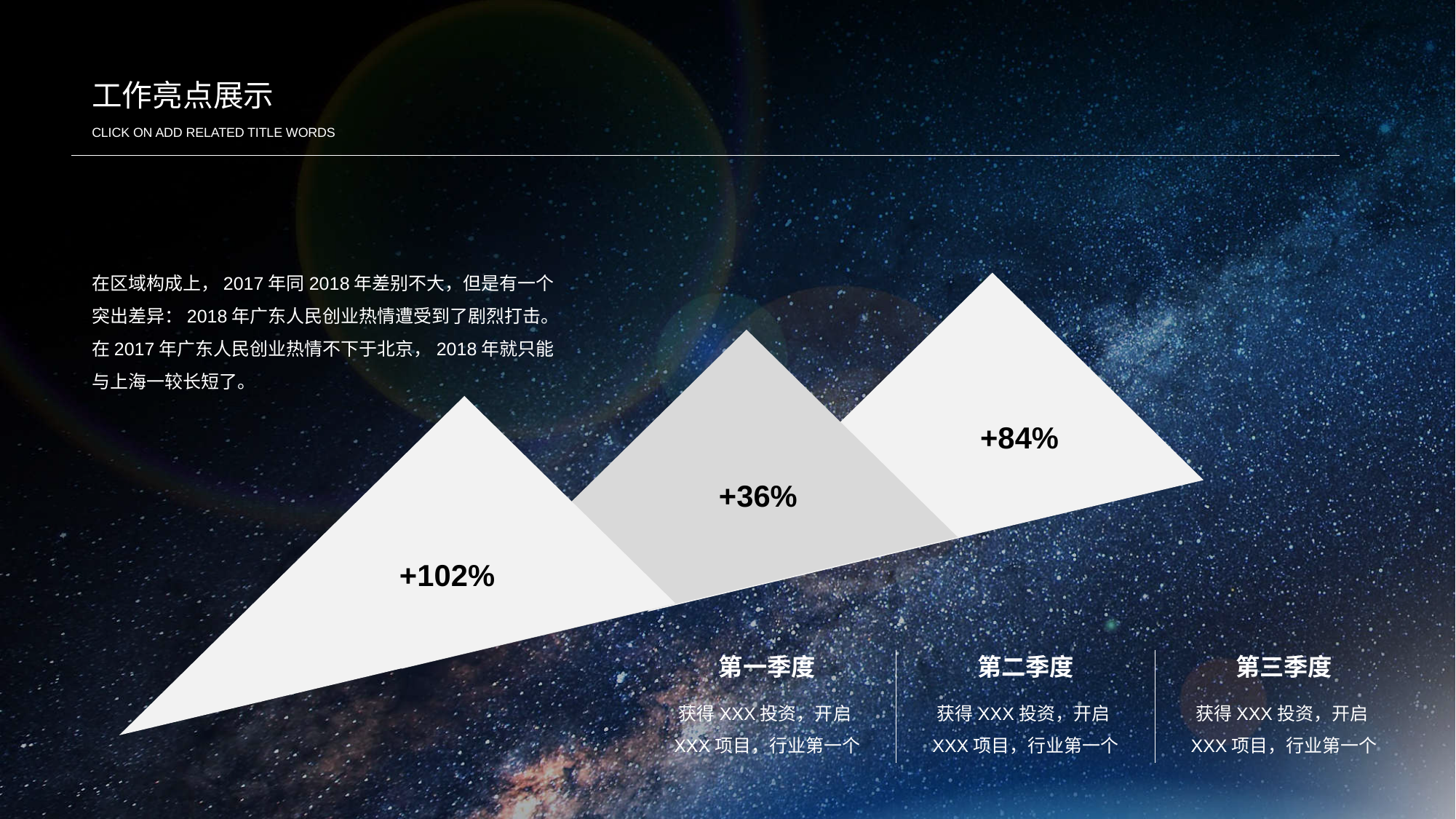

工作亮点展示

CLICK ON ADD RELATED TITLE WORDS
在区域构成上，2017年同2018年差别不大，但是有一个突出差异：2018年广东人民创业热情遭受到了剧烈打击。在2017年广东人民创业热情不下于北京，2018年就只能与上海一较长短了。

+84%

+36%
+102%
第一季度
获得XXX投资，开启XXX项目，行业第一个
第二季度
获得XXX投资，开启XXX项目，行业第一个
第三季度
获得XXX投资，开启XXX项目，行业第一个